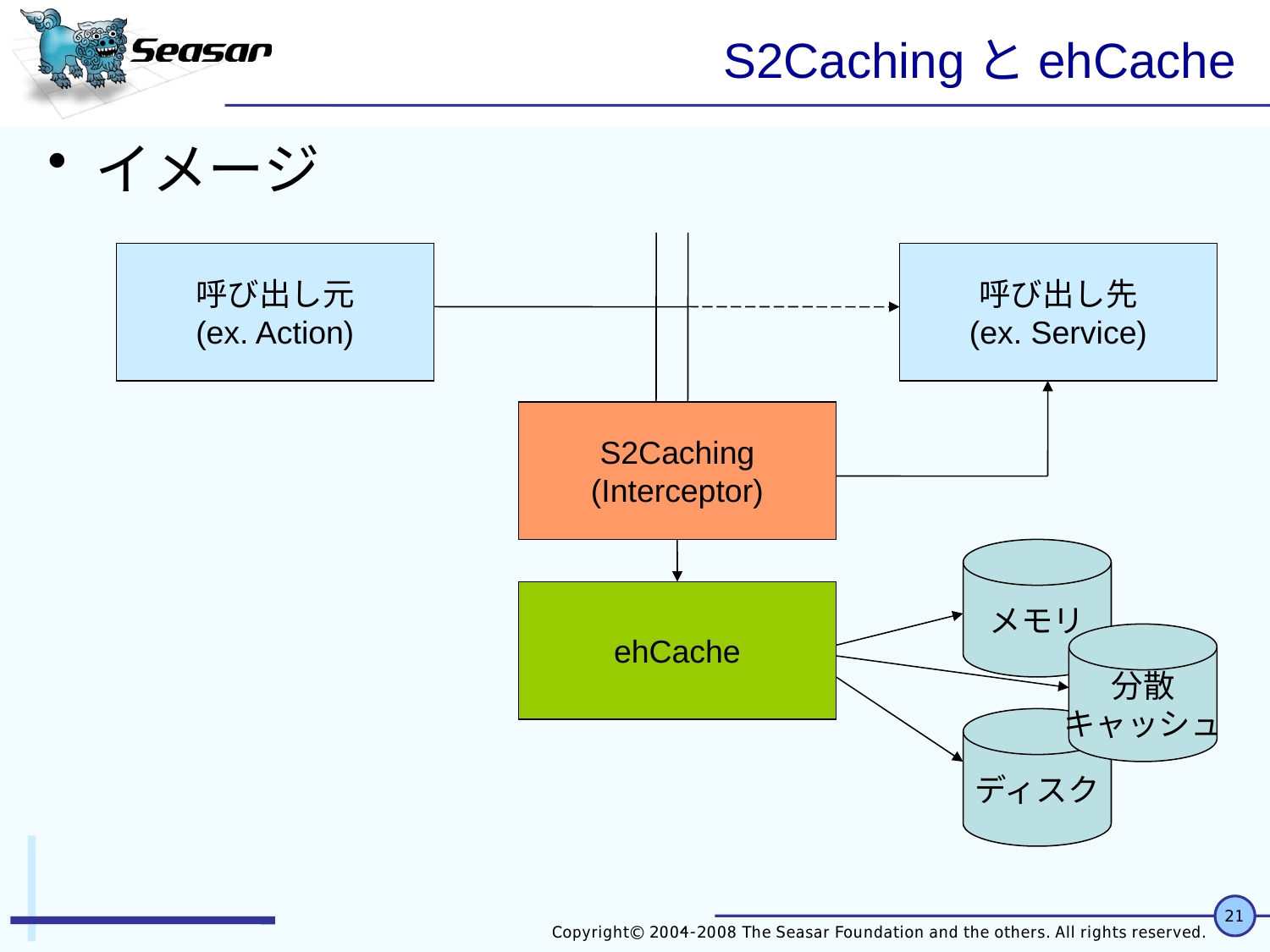

# S2CachingとehCache
イメージ

呼び出し元
(ex. Action)
呼び出し先
(ex. Service)

S2Caching
(Interceptor)

メモリ
ehCache

分散
キャッシュ

ディスク